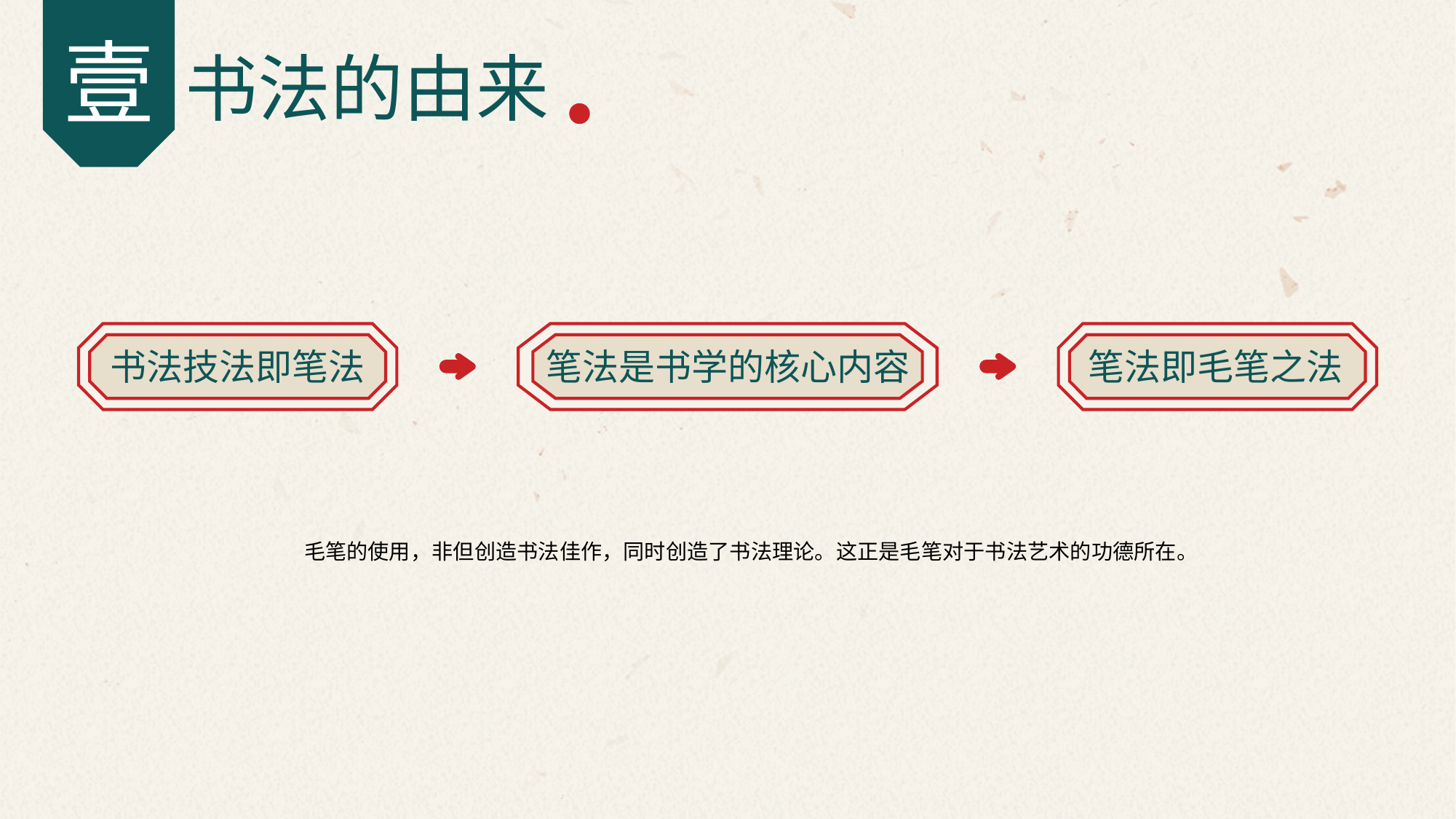

壹
书法的由来

书法技法即笔法
笔法是书学的核心内容
笔法即毛笔之法

毛笔的使用，非但创造书法佳作，同时创造了书法理论。这正是毛笔对于书法艺术的功德所在。
PPT下载 http://www.PPT818.com/xiazai/